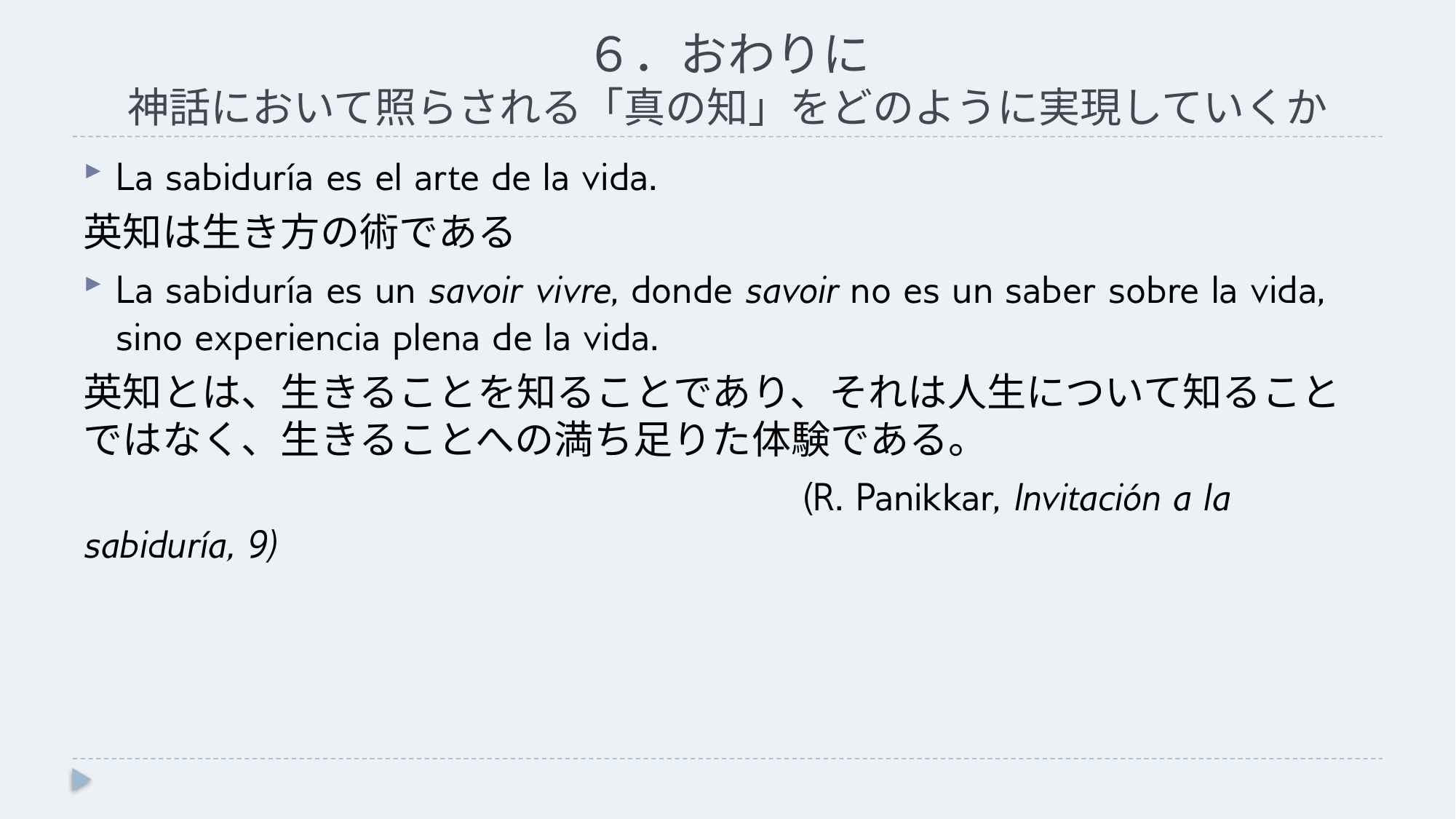

# ６．おわりに 神話において照らされる「真の知」をどのように実現していくか
La sabiduría es el arte de la vida.
英知は生き方の術である
La sabiduría es un savoir vivre, donde savoir no es un saber sobre la vida, sino experiencia plena de la vida.
英知とは、生きることを知ることであり、それは人生について知ることではなく、生きることへの満ち足りた体験である。
　　　　　　　　　　　　　　　　　　(R. Panikkar, Invitación a la sabiduría, 9)